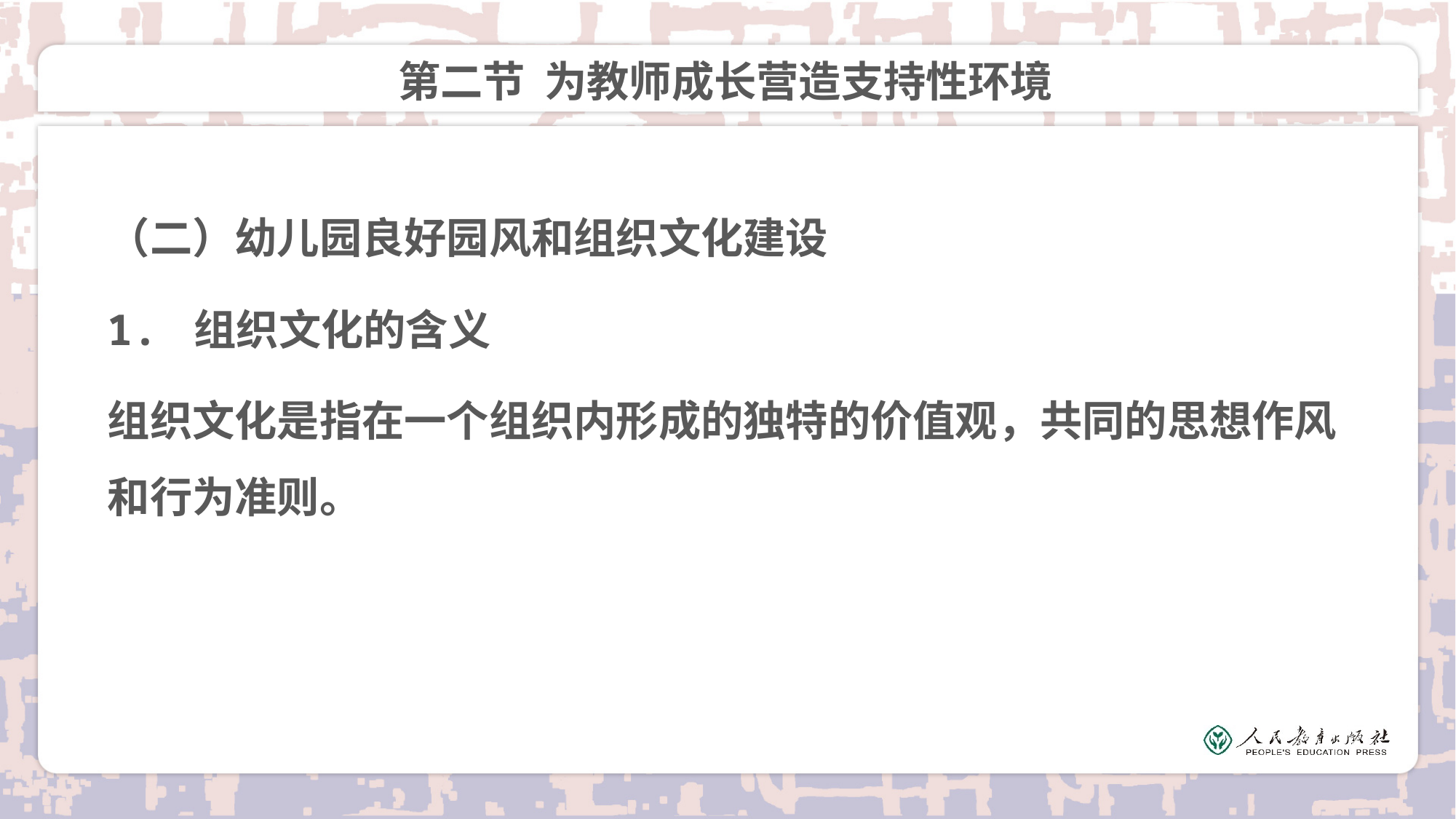

# 第二节  为教师成长营造支持性环境
（二）幼儿园良好园风和组织文化建设
1. 组织文化的含义
组织文化是指在一个组织内形成的独特的价值观，共同的思想作风和行为准则。